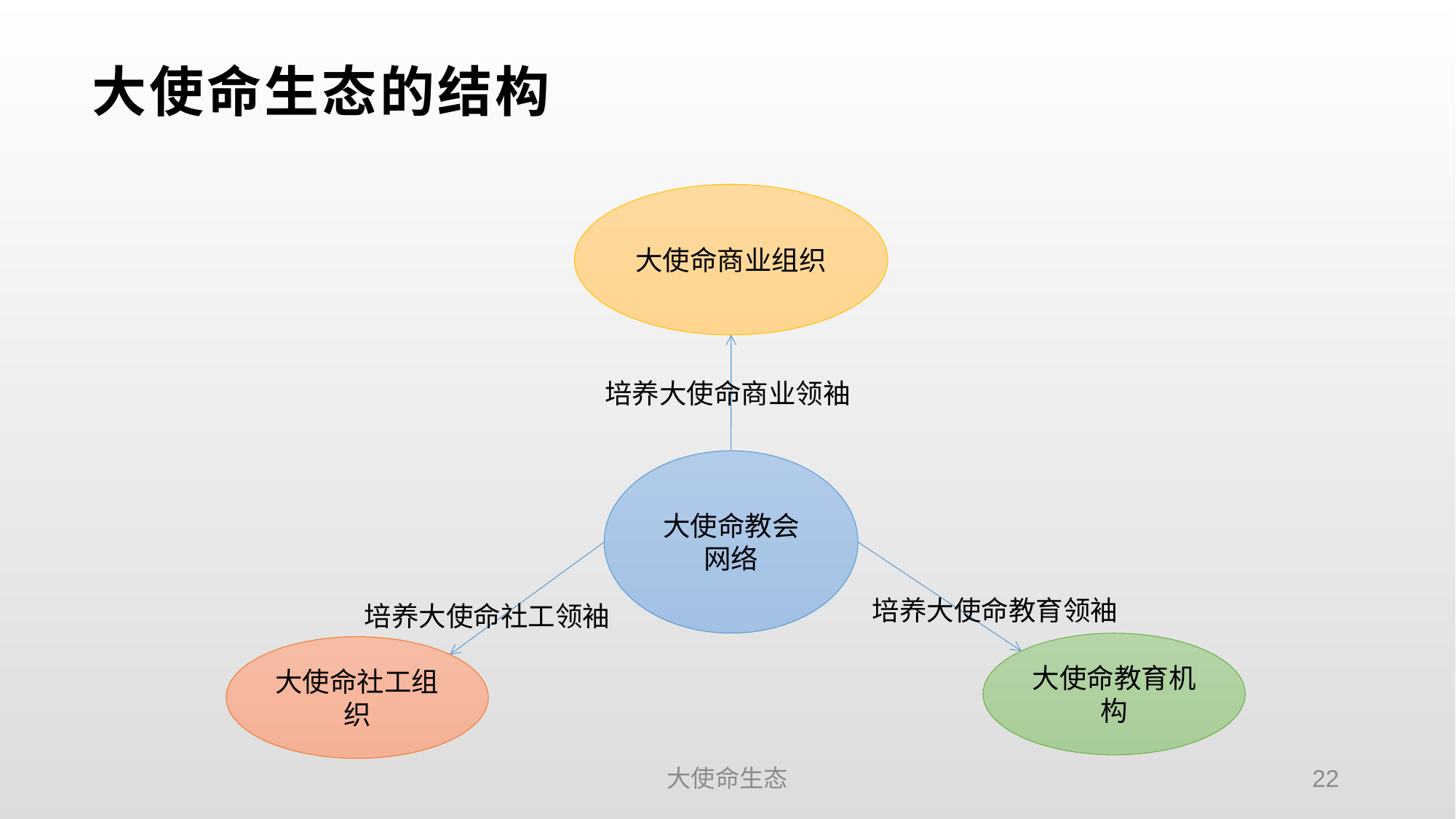

# 大使命生态的结构
大使命商业组织
培养大使命商业领袖
大使命教会网络
培养大使命教育领袖
培养大使命社工领袖
大使命教育机构
大使命社工组织
大使命生态
22